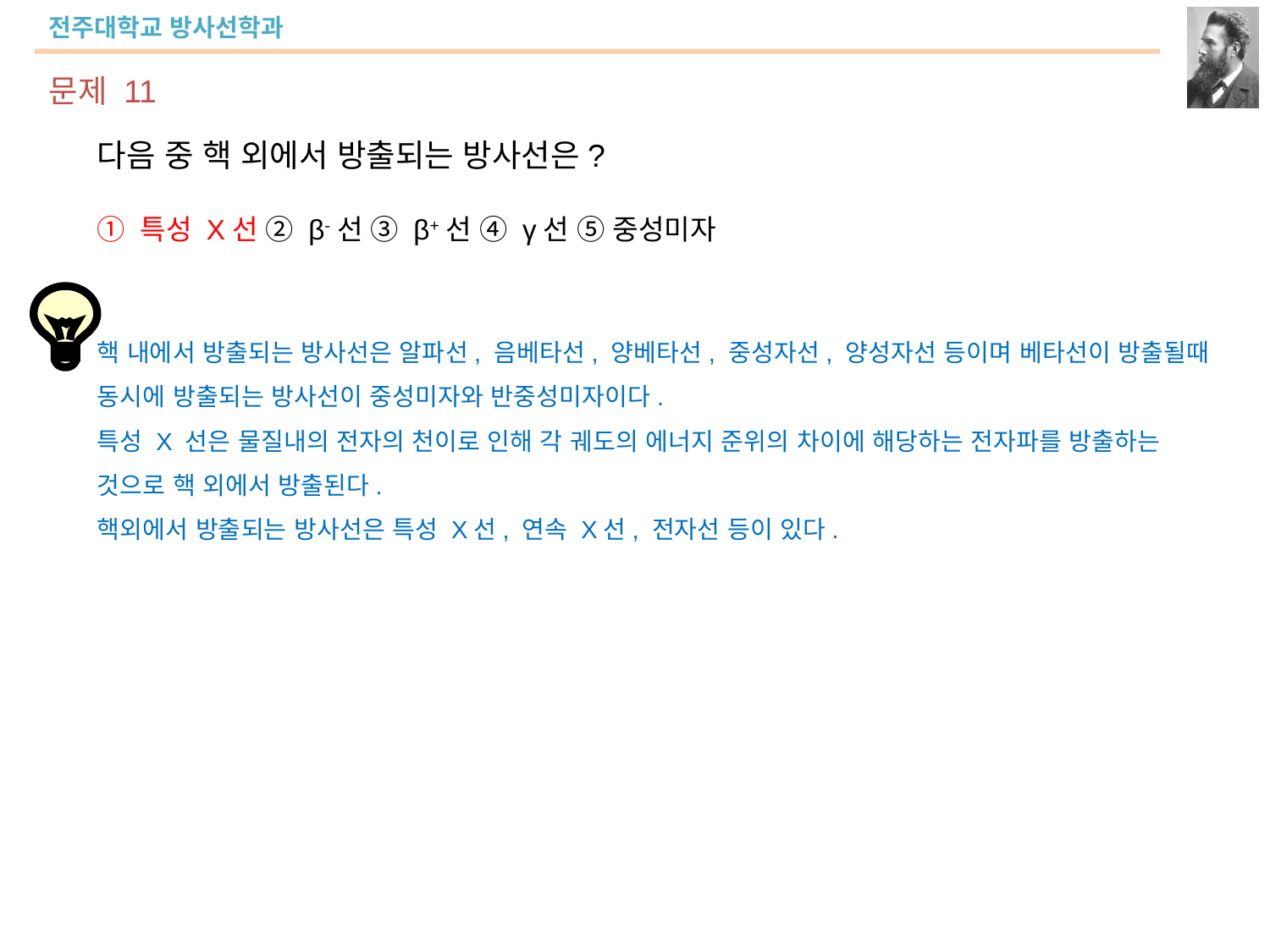

문제 11
다음 중 핵 외에서 방출되는 방사선은?

① 특성 X선 ② β-선 ③ β+선 ④ γ선 ⑤ 중성미자

핵 내에서 방출되는 방사선은 알파선, 음베타선, 양베타선, 중성자선, 양성자선 등이며 베타선이 방출될때 동시에 방출되는 방사선이 중성미자와 반중성미자이다.
특성 X 선은 물질내의 전자의 천이로 인해 각 궤도의 에너지 준위의 차이에 해당하는 전자파를 방출하는 것으로 핵 외에서 방출된다.
핵외에서 방출되는 방사선은 특성 X선, 연속 X선, 전자선 등이 있다.